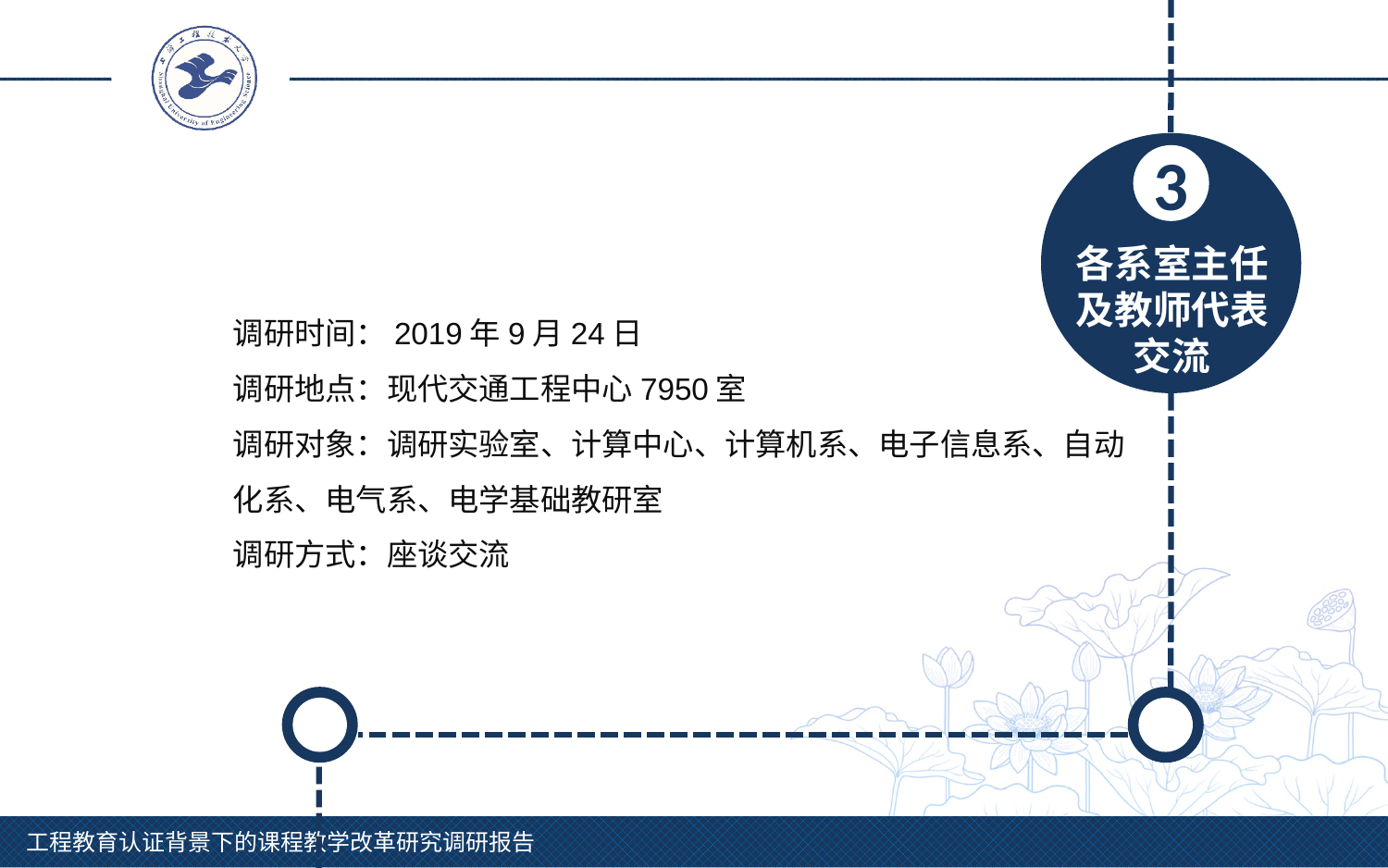

3

各系室主任及教师代表交流
调研时间：2019年9月24日
调研地点：现代交通工程中心7950室
调研对象：调研实验室、计算中心、计算机系、电子信息系、自动化系、电气系、电学基础教研室
调研方式：座谈交流